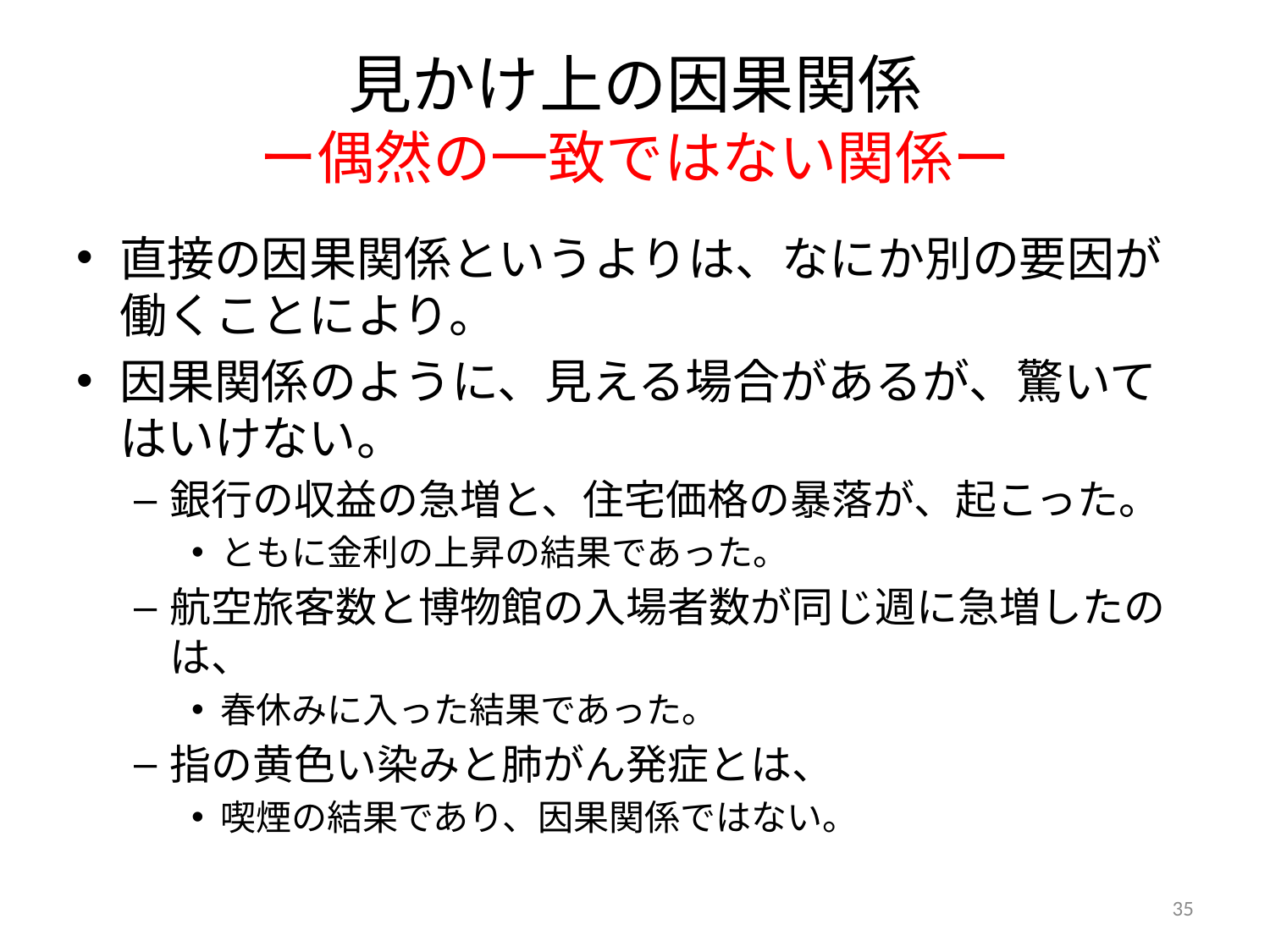

# 見かけ上の因果関係 ー偶然の一致ではない関係ー
直接の因果関係というよりは、なにか別の要因が働くことにより。
因果関係のように、見える場合があるが、驚いてはいけない。
銀行の収益の急増と、住宅価格の暴落が、起こった。
ともに金利の上昇の結果であった。
航空旅客数と博物館の入場者数が同じ週に急増したのは、
春休みに入った結果であった。
指の黄色い染みと肺がん発症とは、
喫煙の結果であり、因果関係ではない。
35